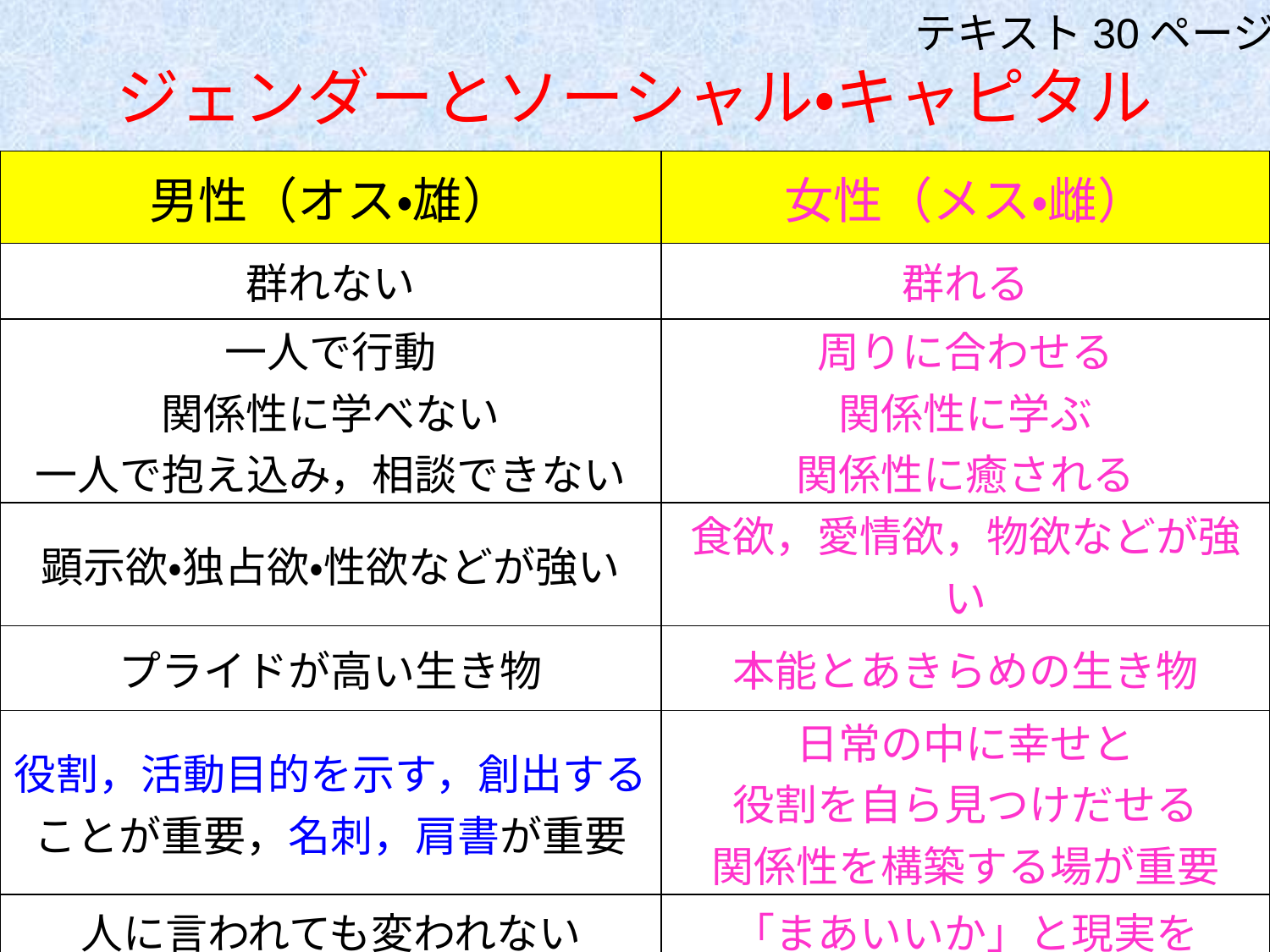

テキスト30ページ
# ジェンダーとソーシャル・キャピタル
| 男性（オス・雄） | 女性（メス・雌） |
| --- | --- |
| 群れない | 群れる |
| 一人で行動 関係性に学べない 一人で抱え込み，相談できない | 周りに合わせる 関係性に学ぶ 関係性に癒される |
| 顕示欲・独占欲・性欲などが強い | 食欲，愛情欲，物欲などが強い |
| プライドが高い生き物 | 本能とあきらめの生き物 |
| 役割，活動目的を示す，創出する ことが重要，名刺，肩書が重要 | 日常の中に幸せと 役割を自ら見つけだせる 関係性を構築する場が重要 |
| 人に言われても変われない おだてられないと，いじける | 「まあいいか」と現実を 受け入れ続ける |